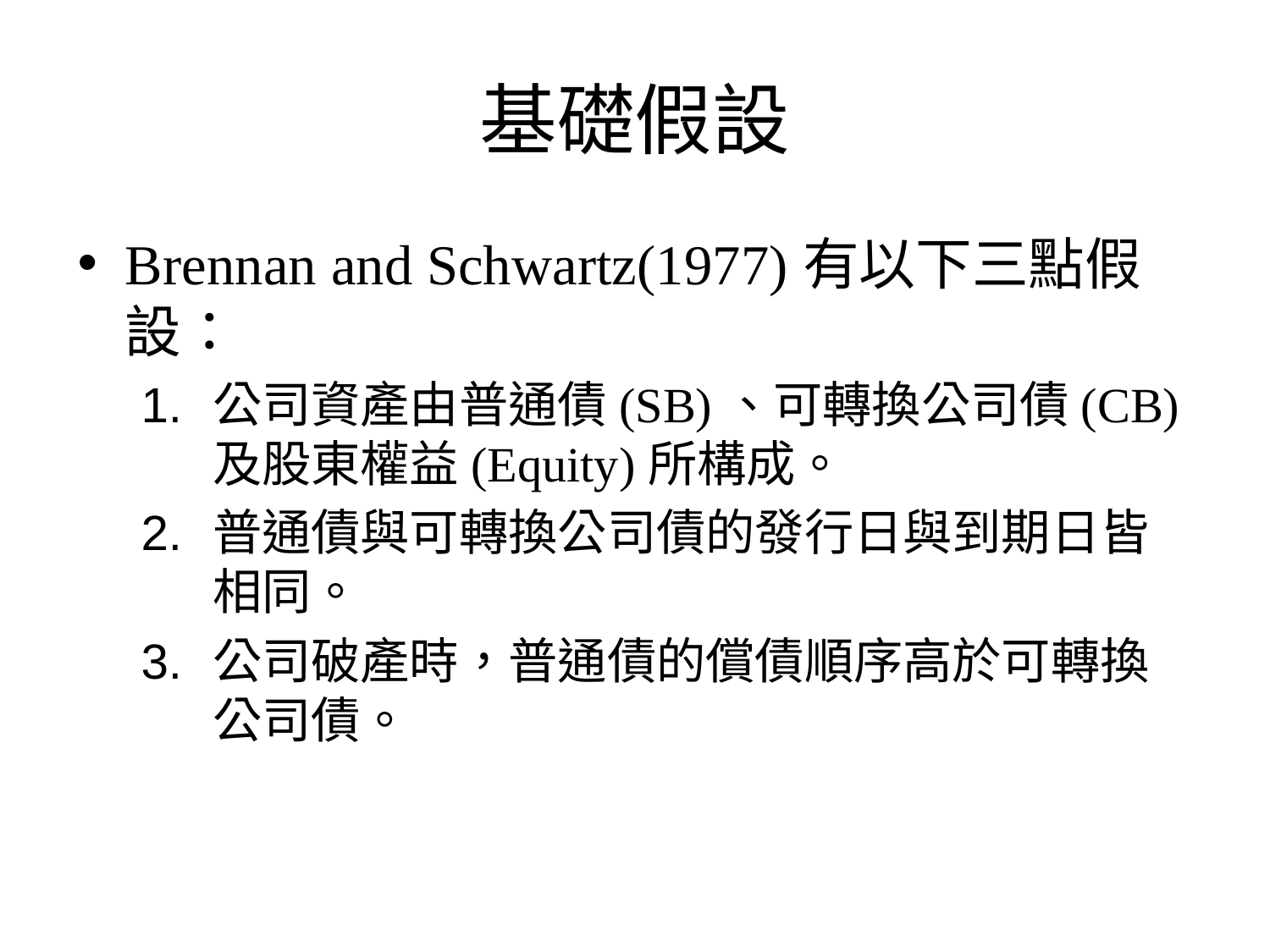

# 基礎假設
Brennan and Schwartz(1977)有以下三點假設：
公司資產由普通債(SB)、可轉換公司債(CB)及股東權益(Equity)所構成。
普通債與可轉換公司債的發行日與到期日皆相同。
公司破產時，普通債的償債順序高於可轉換公司債。